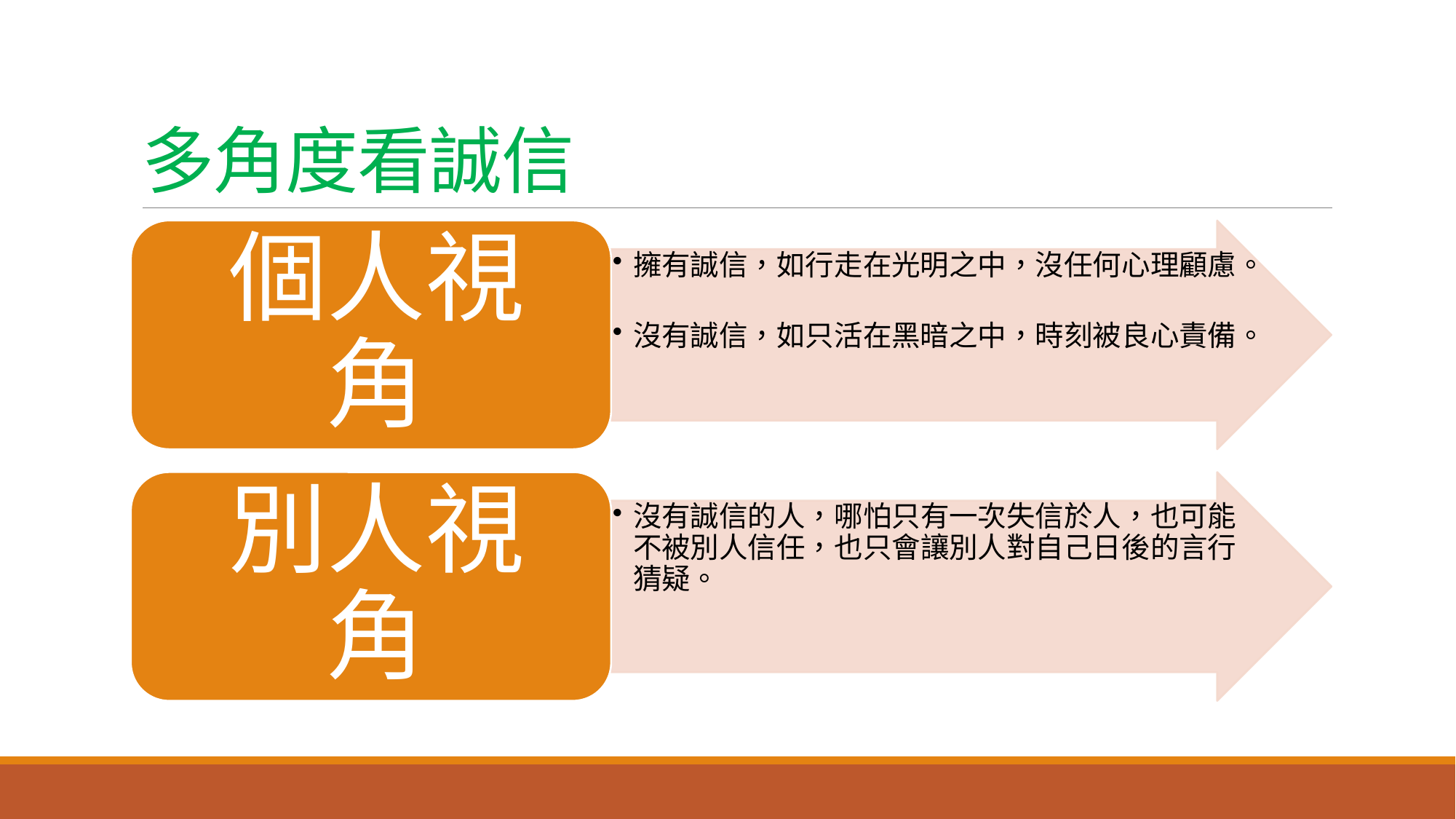

# 多角度看誠信
擁有誠信，如行走在光明之中，沒任何心理顧慮。

沒有誠信，如只活在黑暗之中，時刻被良心責備。

個人視角
沒有誠信的人，哪怕只有一次失信於人，也可能不被別人信任，也只會讓別人對自己日後的言行猜疑。

別人視角